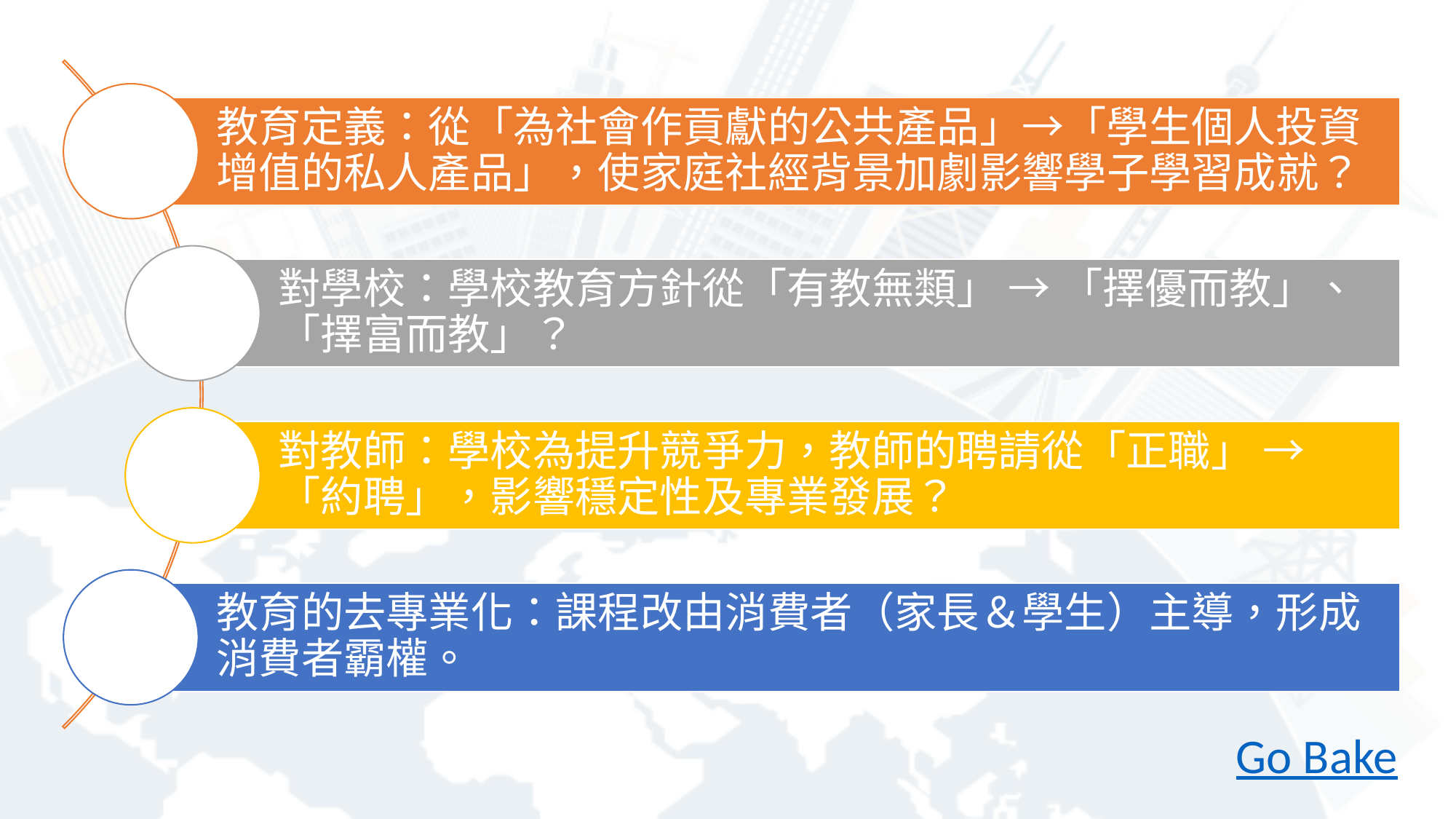

教育定義：從「為社會作貢獻的公共產品」→「學生個人投資增值的私人產品」，使家庭社經背景加劇影響學子學習成就？
對學校：學校教育方針從「有教無類」 → 「擇優而教」、「擇富而教」？
對教師：學校為提升競爭力，教師的聘請從「正職」 → 「約聘」，影響穩定性及專業發展？
教育的去專業化：課程改由消費者（家長＆學生）主導，形成消費者霸權。
Go Bake